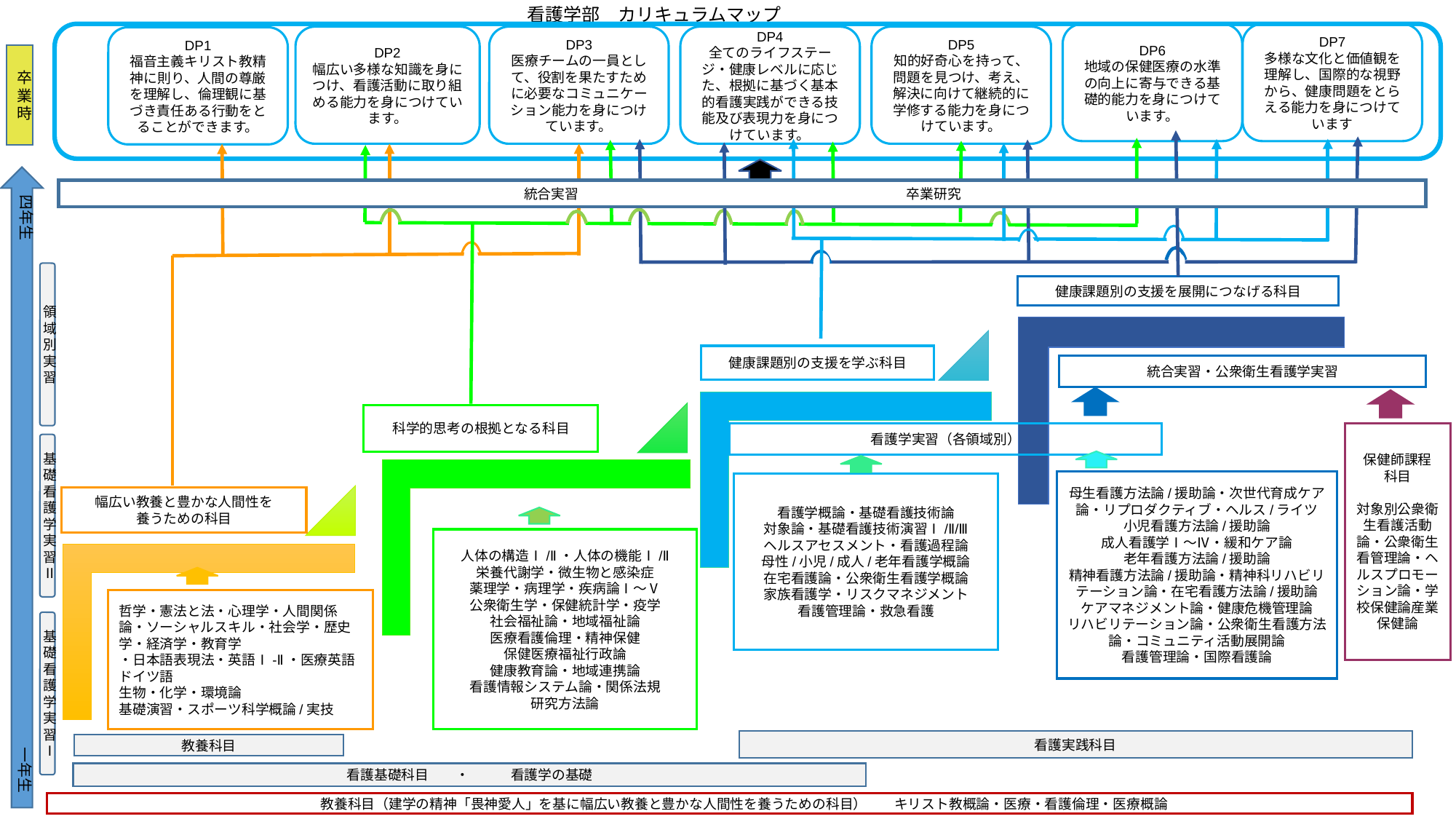

看護学部　カリキュラムマップ

DP6
地域の保健医療の水準の向上に寄与できる基礎的能力を身につけています。
DP7
多様な文化と価値観を理解し、国際的な視野から、健康問題をとらえる能力を身につけています
DP2
幅広い多様な知識を身につけ、看護活動に取り組める能力を身につけています。
DP3
医療チームの一員として、役割を果たすために必要なコミュニケーション能力を身につけています。
DP4
全てのライフステージ・健康レベルに応じた、根拠に基づく基本的看護実践ができる技能及び表現力を身につけています。
DP5
知的好奇心を持って、問題を見つけ、考え、解決に向けて継続的に学修する能力を身につけています。
DP1
福音主義キリスト教精神に則り、人間の尊厳を理解し、倫理観に基づき責任ある行動をとることができます。
卒業時

統合実習　　　　　　　　　　　　　　　　　　　　　　　　卒業研究
四年生

領域別実習

健康課題別の支援を展開につなげる科目

健康課題別の支援を学ぶ科目
統合実習・公衆衛生看護学実習

科学的思考の根拠となる科目
看護学実習（各領域別）
保健師課程
科目

対象別公衆衛生看護活動論・公衆衛生看管理論・ヘルスプロモーション論・学校保健論産業保健論
基礎看護学実習Ⅱ

母生看護方法論/援助論・次世代育成ケア論・リプロダクティブ・ヘルス/ライツ
小児看護方法論/援助論
成人看護学Ⅰ～Ⅳ・緩和ケア論
老年看護方法論/援助論
精神看護方法論/援助論・精神科リハビリテーション論・在宅看護方法論/援助論
ケアマネジメント論・健康危機管理論
リハビリテーション論・公衆衛生看護方法論・コミュニティ活動展開論
看護管理論・国際看護論

看護学概論・基礎看護技術論
対象論・基礎看護技術演習Ⅰ/Ⅱ/Ⅲ
ヘルスアセスメント・看護過程論
母性/小児/成人/老年看護学概論
在宅看護論・公衆衛生看護学概論
家族看護学・リスクマネジメント
看護管理論・救急看護

幅広い教養と豊かな人間性を
養うための科目

人体の構造Ⅰ/Ⅱ・人体の機能Ⅰ/Ⅱ
栄養代謝学・微生物と感染症
薬理学・病理学・疾病論Ⅰ～Ⅴ
公衆衛生学・保健統計学・疫学
社会福祉論・地域福祉論
医療看護倫理・精神保健
保健医療福祉行政論
健康教育論・地域連携論
看護情報システム論・関係法規
研究方法論

哲学・憲法と法・心理学・人間関係論・ソーシャルスキル・社会学・歴史学・経済学・教育学
・日本語表現法・英語Ⅰ-Ⅱ・医療英語
ドイツ語
生物・化学・環境論
基礎演習・スポーツ科学概論/実技
基礎看護学実習Ⅰ
看護実践科目
教養科目
一年生
看護基礎科目　　・　　　看護学の基礎
　　教養科目（建学の精神「畏神愛人」を基に幅広い教養と豊かな人間性を養うための科目）　　キリスト教概論・医療・看護倫理・医療概論